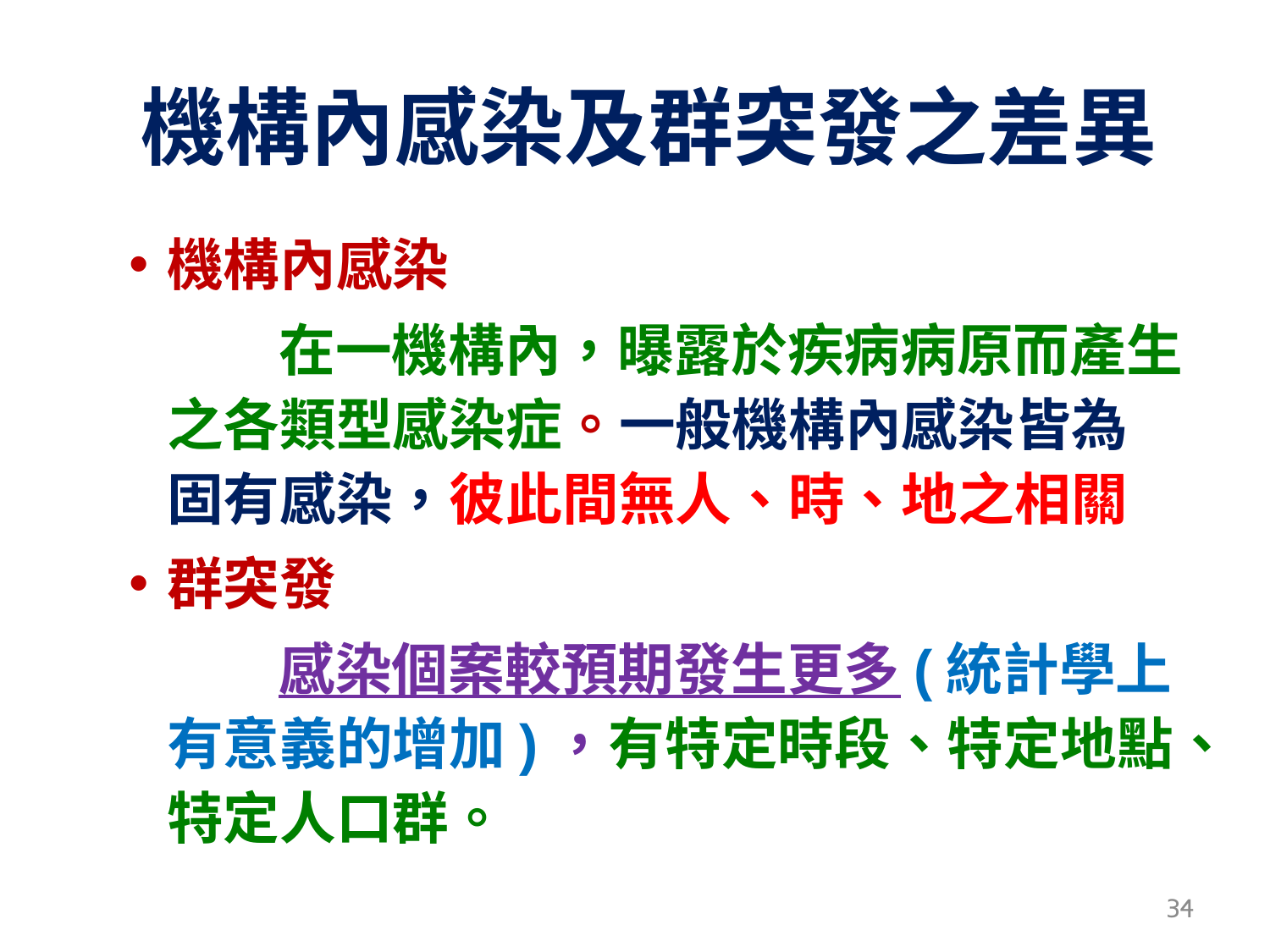

# 機構內感染及群突發之差異
機構內感染
在一機構內，曝露於疾病病原而產生之各類型感染症。一般機構內感染皆為固有感染，彼此間無人、時、地之相關
群突發
感染個案較預期發生更多(統計學上有意義的增加)，有特定時段、特定地點、特定人口群。
34